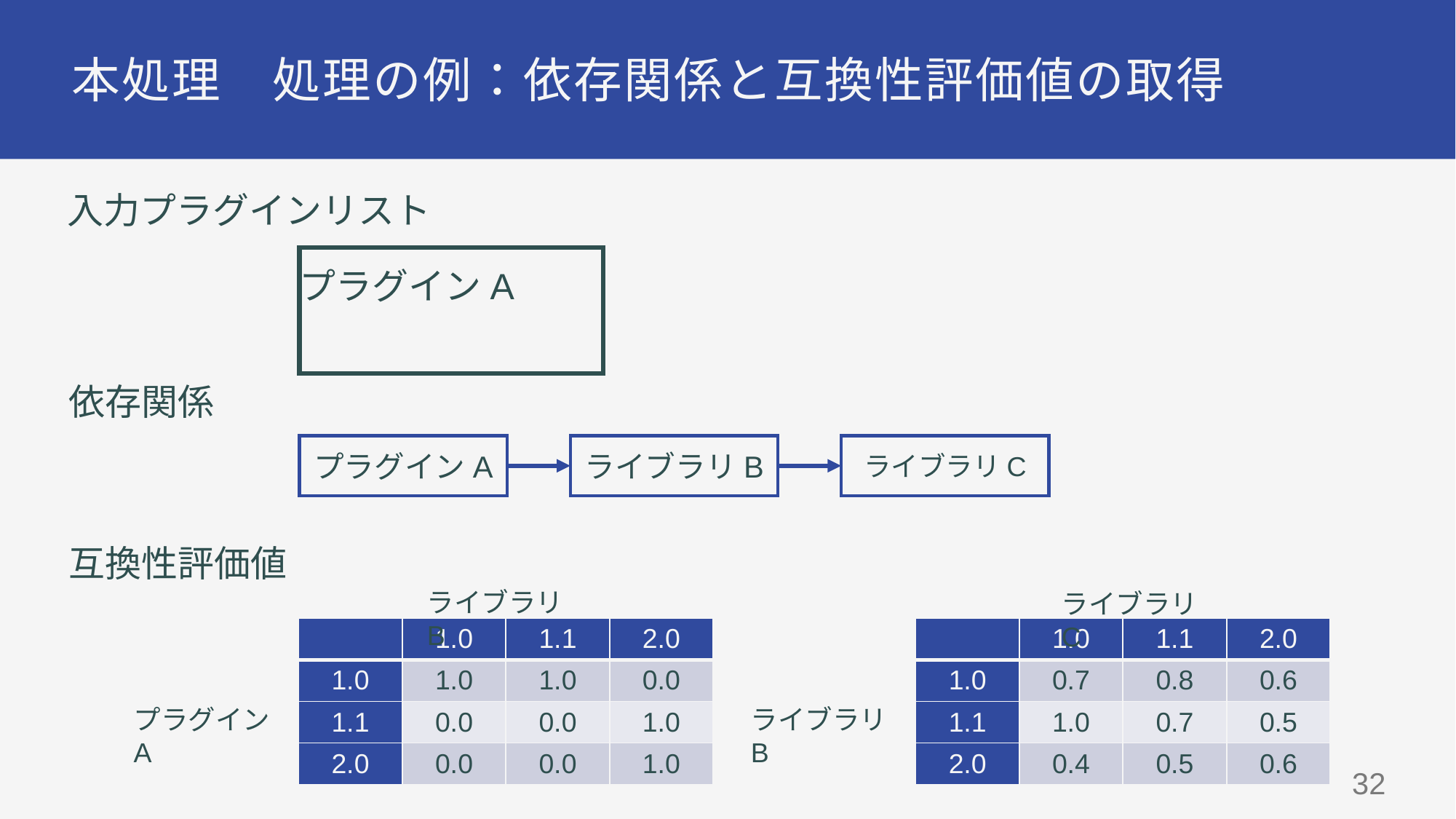

# 本処理　処理の例：依存関係と互換性評価値の取得
入力プラグインリスト

プラグインA
依存関係
プラグインA
ライブラリB
ライブラリC
互換性評価値
ライブラリB
ライブラリC
|  | 1.0 | 1.1 | 2.0 |
| --- | --- | --- | --- |
| 1.0 | 1.0 | 1.0 | 0.0 |
| 1.1 | 0.0 | 0.0 | 1.0 |
| 2.0 | 0.0 | 0.0 | 1.0 |
|  | 1.0 | 1.1 | 2.0 |
| --- | --- | --- | --- |
| 1.0 | 0.7 | 0.8 | 0.6 |
| 1.1 | 1.0 | 0.7 | 0.5 |
| 2.0 | 0.4 | 0.5 | 0.6 |
ライブラリB
プラグインA
32